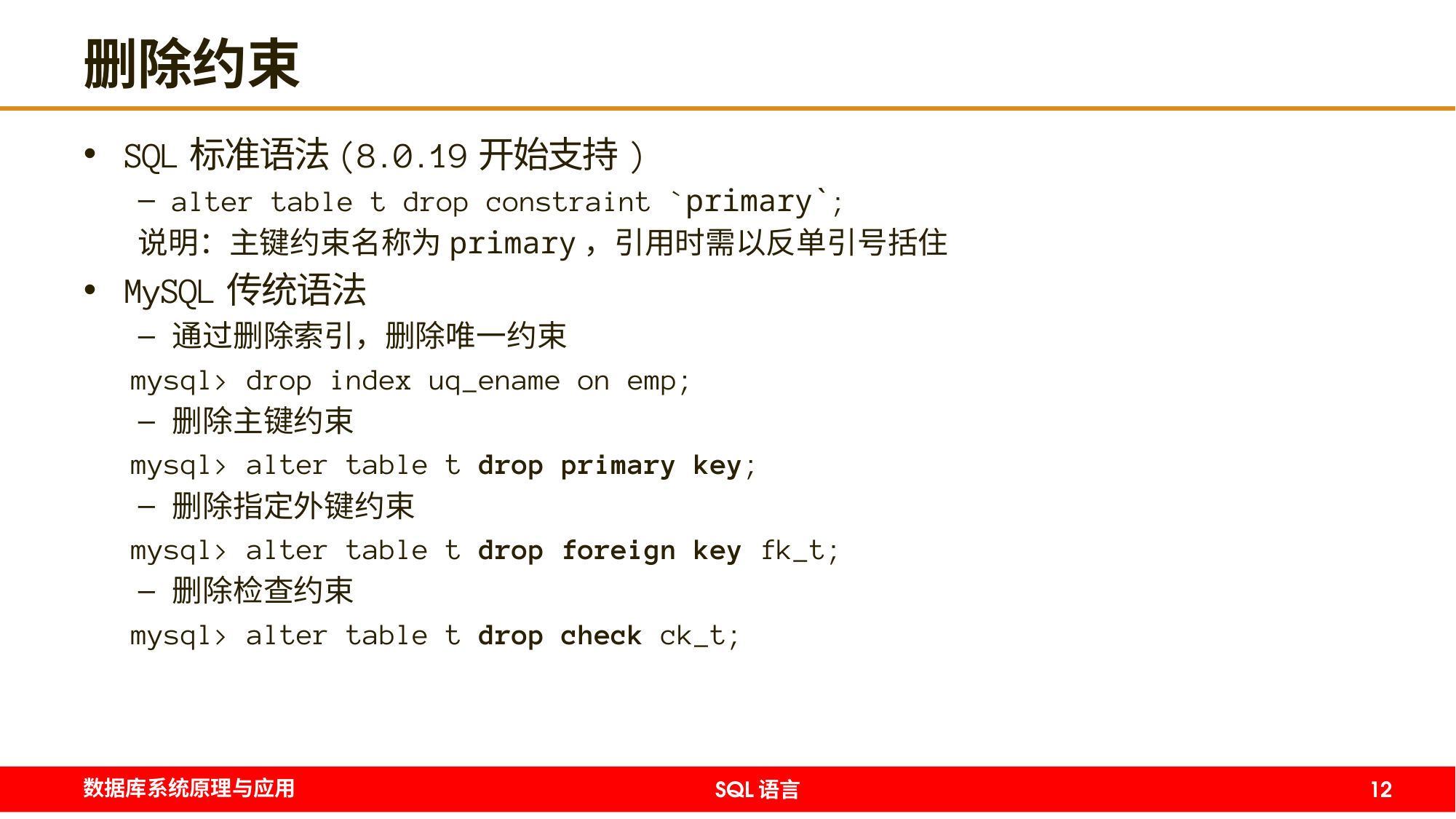

# 删除约束
SQL标准语法(8.0.19开始支持)
alter table t drop constraint `primary`;
说明：主键约束名称为primary，引用时需以反单引号括住
MySQL传统语法
通过删除索引，删除唯一约束
mysql> drop index uq_ename on emp;
删除主键约束
mysql> alter table t drop primary key;
删除指定外键约束
mysql> alter table t drop foreign key fk_t;
删除检查约束
mysql> alter table t drop check ck_t;